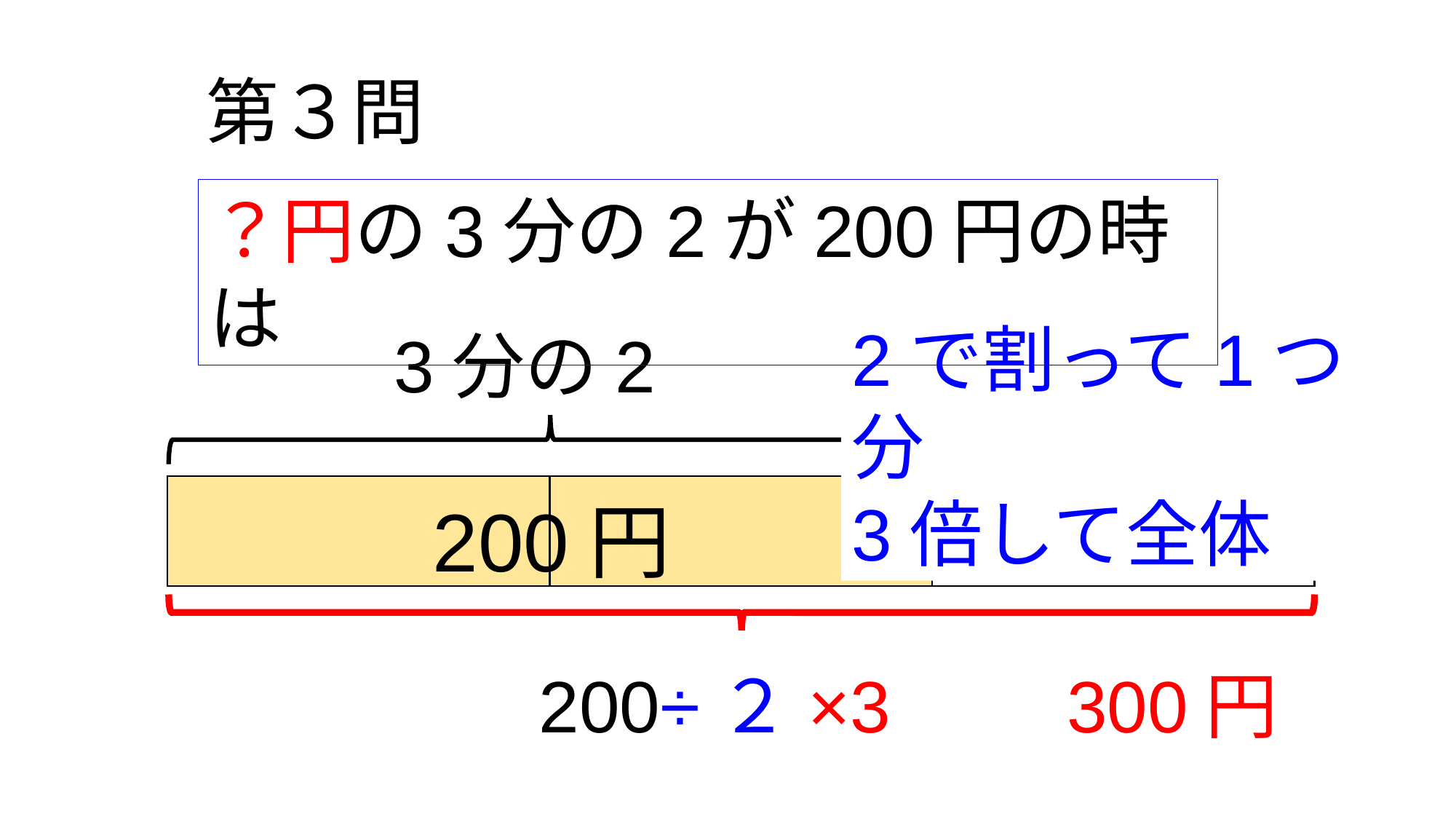

第３問
？円の3分の2が200円の時は
2で割って1つ分
3倍して全体
3分の2

200円
300円
200÷２×3